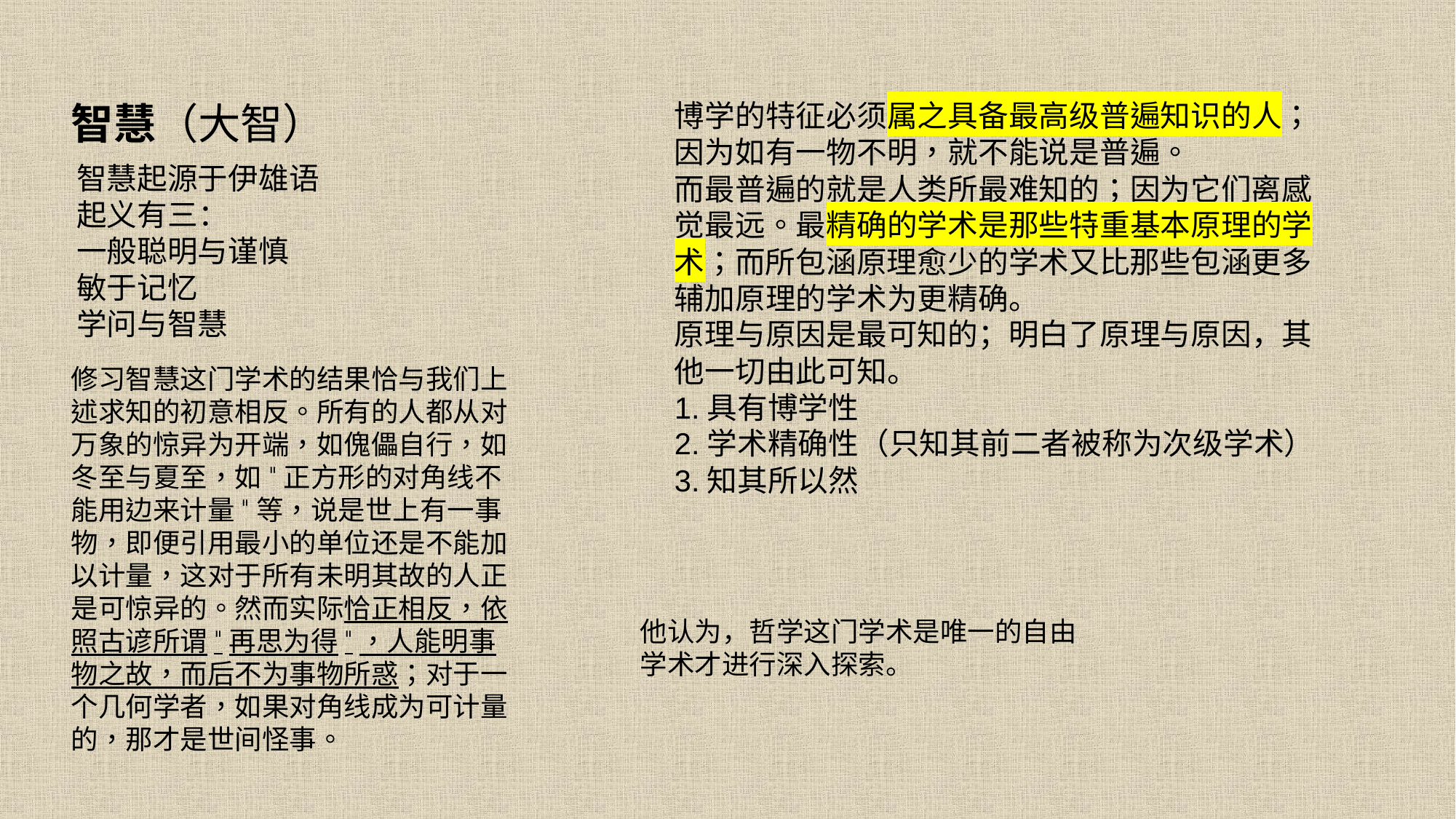

智慧（大智）
博学的特征必须属之具备最高级普遍知识的人；因为如有一物不明，就不能说是普遍。
而最普遍的就是人类所最难知的；因为它们离感觉最远。最精确的学术是那些特重基本原理的学术；而所包涵原理愈少的学术又比那些包涵更多辅加原理的学术为更精确。
原理与原因是最可知的；明白了原理与原因，其他一切由此可知。
1.具有博学性
2.学术精确性（只知其前二者被称为次级学术）
3.知其所以然

智慧起源于伊雄语
起义有三：
一般聪明与谨慎
敏于记忆
学问与智慧
修习智慧这门学术的结果恰与我们上述求知的初意相反。所有的人都从对万象的惊异为开端，如傀儡自行，如冬至与夏至，如"正方形的对角线不能用边来计量"等，说是世上有一事物，即便引用最小的单位还是不能加以计量，这对于所有未明其故的人正是可惊异的。然而实际恰正相反，依照古谚所谓"再思为得"，人能明事物之故，而后不为事物所惑；对于一个几何学者，如果对角线成为可计量的，那才是世间怪事。

他认为，哲学这门学术是唯一的自由学术才进行深入探索。